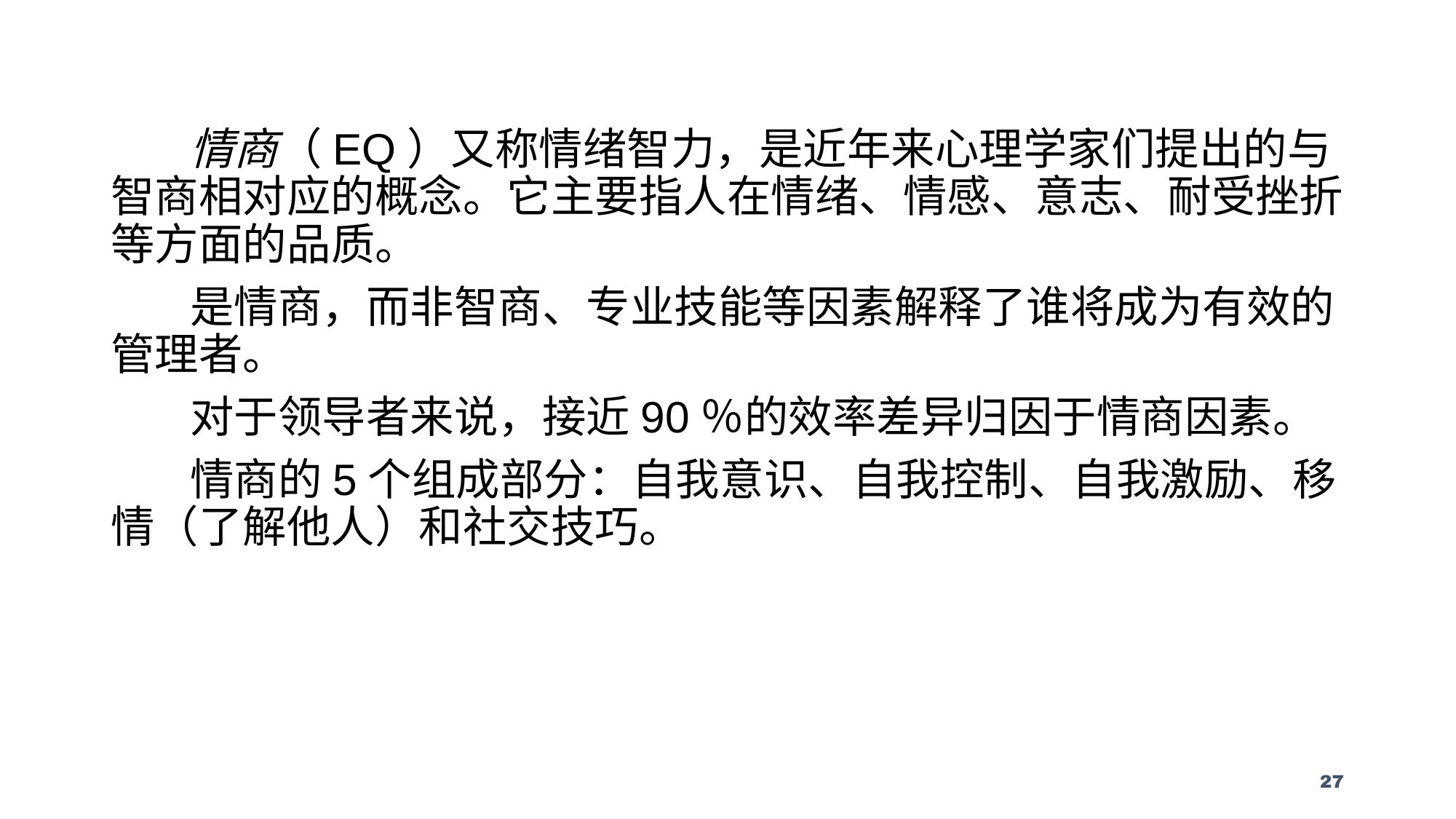

情商（EQ）又称情绪智力，是近年来心理学家们提出的与智商相对应的概念。它主要指人在情绪、情感、意志、耐受挫折等方面的品质。
       是情商，而非智商、专业技能等因素解释了谁将成为有效的管理者。
       对于领导者来说，接近90％的效率差异归因于情商因素。
       情商的5个组成部分：自我意识、自我控制、自我激励、移情（了解他人）和社交技巧。
27